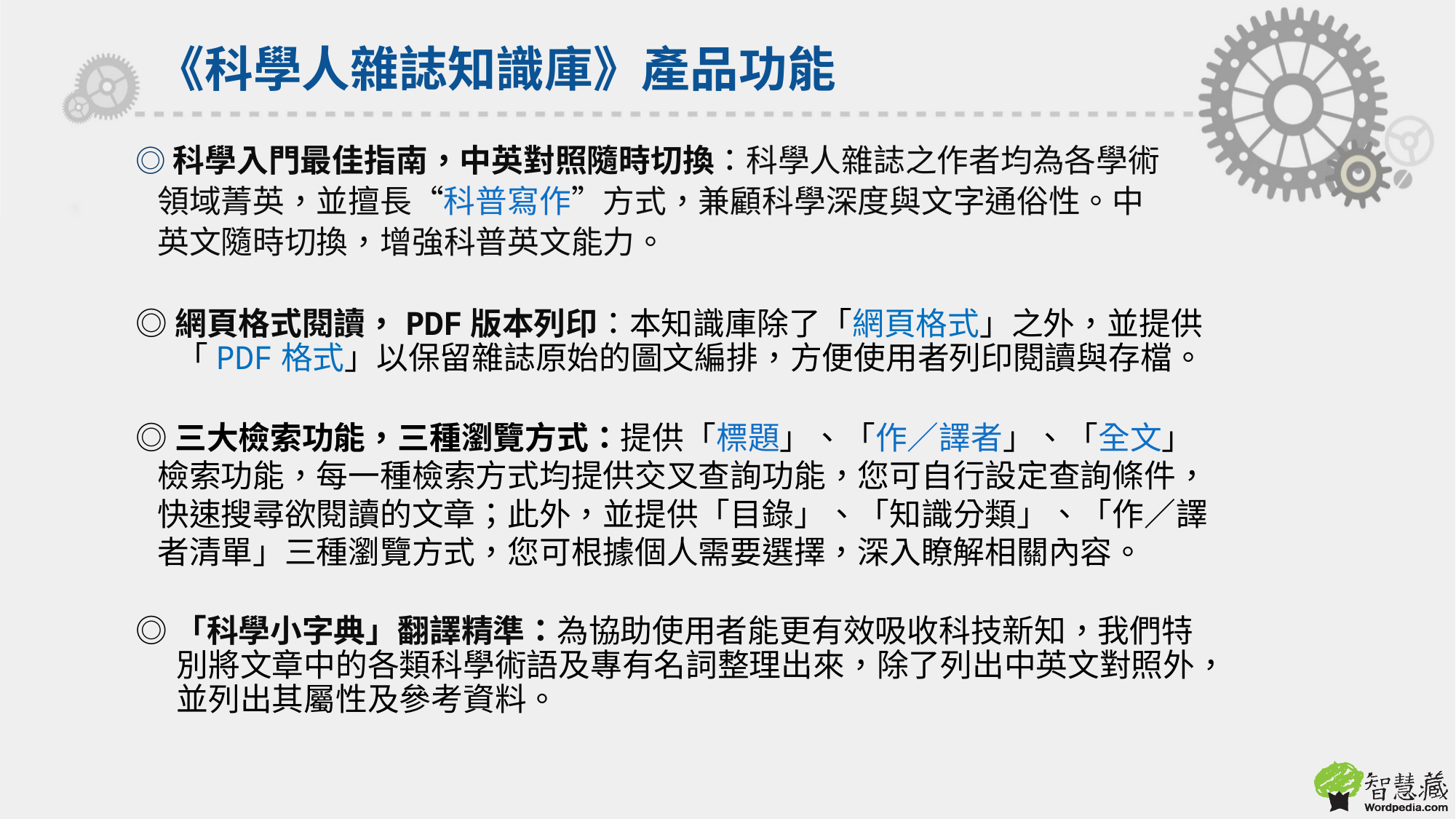

《科學人雜誌知識庫》產品功能
◎科學入門最佳指南，中英對照隨時切換：科學人雜誌之作者均為各學術
  領域菁英，並擅長“科普寫作”方式，兼顧科學深度與文字通俗性。中
  英文隨時切換，增強科普英文能力。

◎網頁格式閱讀，PDF版本列印：本知識庫除了「網頁格式」之外，並提供「PDF格式」以保留雜誌原始的圖文編排，方便使用者列印閱讀與存檔。

◎三大檢索功能，三種瀏覽方式：提供「標題」、「作∕譯者」、「全文」
  檢索功能，每一種檢索方式均提供交叉查詢功能，您可自行設定查詢條件，
  快速搜尋欲閱讀的文章；此外，並提供「目錄」、「知識分類」、「作∕譯
  者清單」三種瀏覽方式，您可根據個人需要選擇，深入瞭解相關內容。

◎「科學小字典」翻譯精準：為協助使用者能更有效吸收科技新知，我們特別將文章中的各類科學術語及專有名詞整理出來，除了列出中英文對照外，並列出其屬性及參考資料。